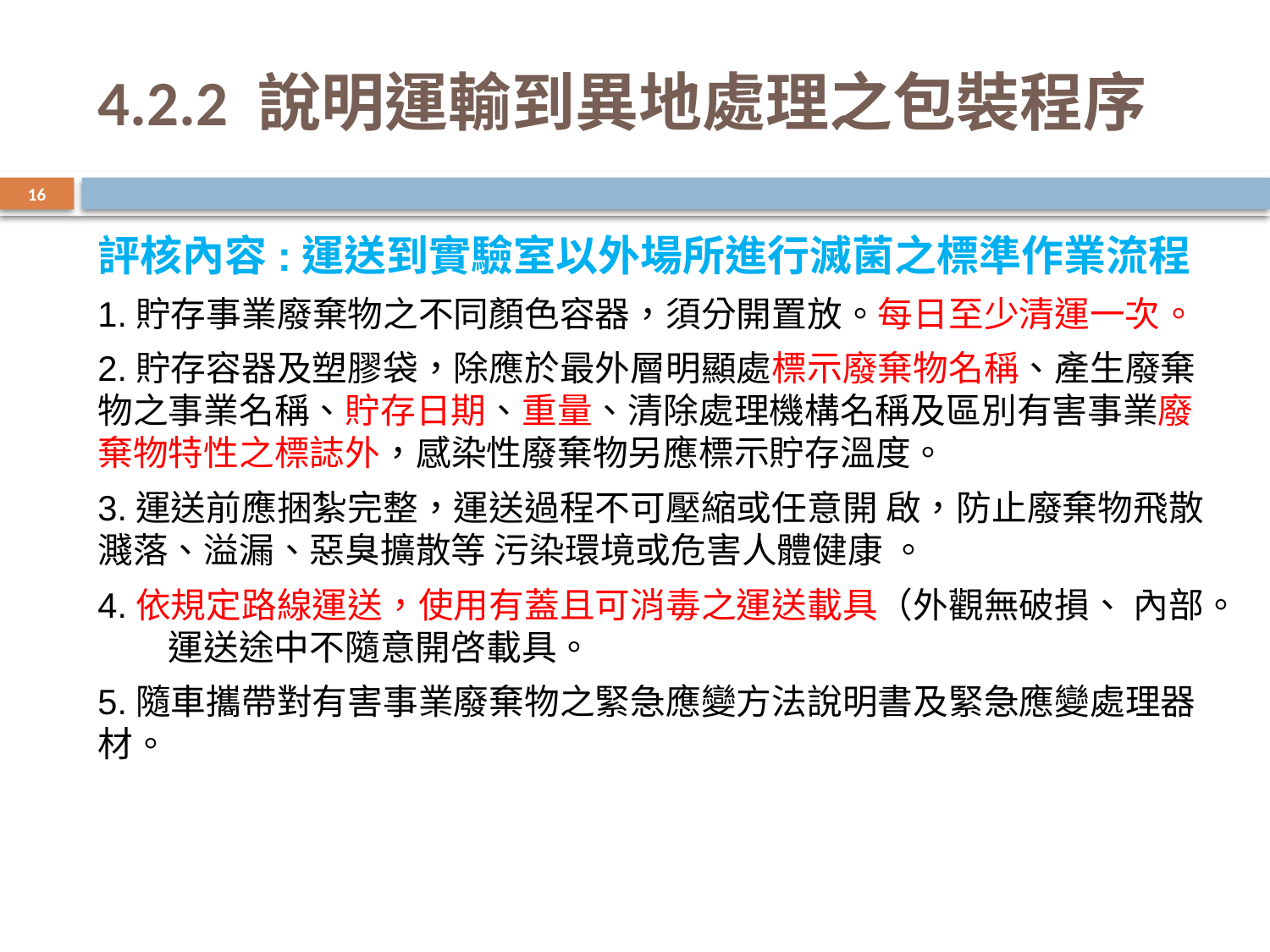

# 4.2.2 說明運輸到異地處理之包裝程序
16
評核內容:運送到實驗室以外場所進行滅菌之標準作業流程
1.貯存事業廢棄物之不同顏色容器，須分開置放。每日至少清運一次。
2.貯存容器及塑膠袋，除應於最外層明顯處標示廢棄物名稱、產生廢棄物之事業名稱、貯存日期、重量、清除處理機構名稱及區別有害事業廢棄物特性之標誌外，感染性廢棄物另應標示貯存溫度。
3.運送前應捆紮完整，運送過程不可壓縮或任意開 啟，防止廢棄物飛散濺落、溢漏、惡臭擴散等 污染環境或危害人體健康 。
4.依規定路線運送，使用有蓋且可消毒之運送載具（外觀無破損、 內部。         運送途中不隨意開啓載具。
5.隨車攜帶對有害事業廢棄物之緊急應變方法說明書及緊急應變處理器材。